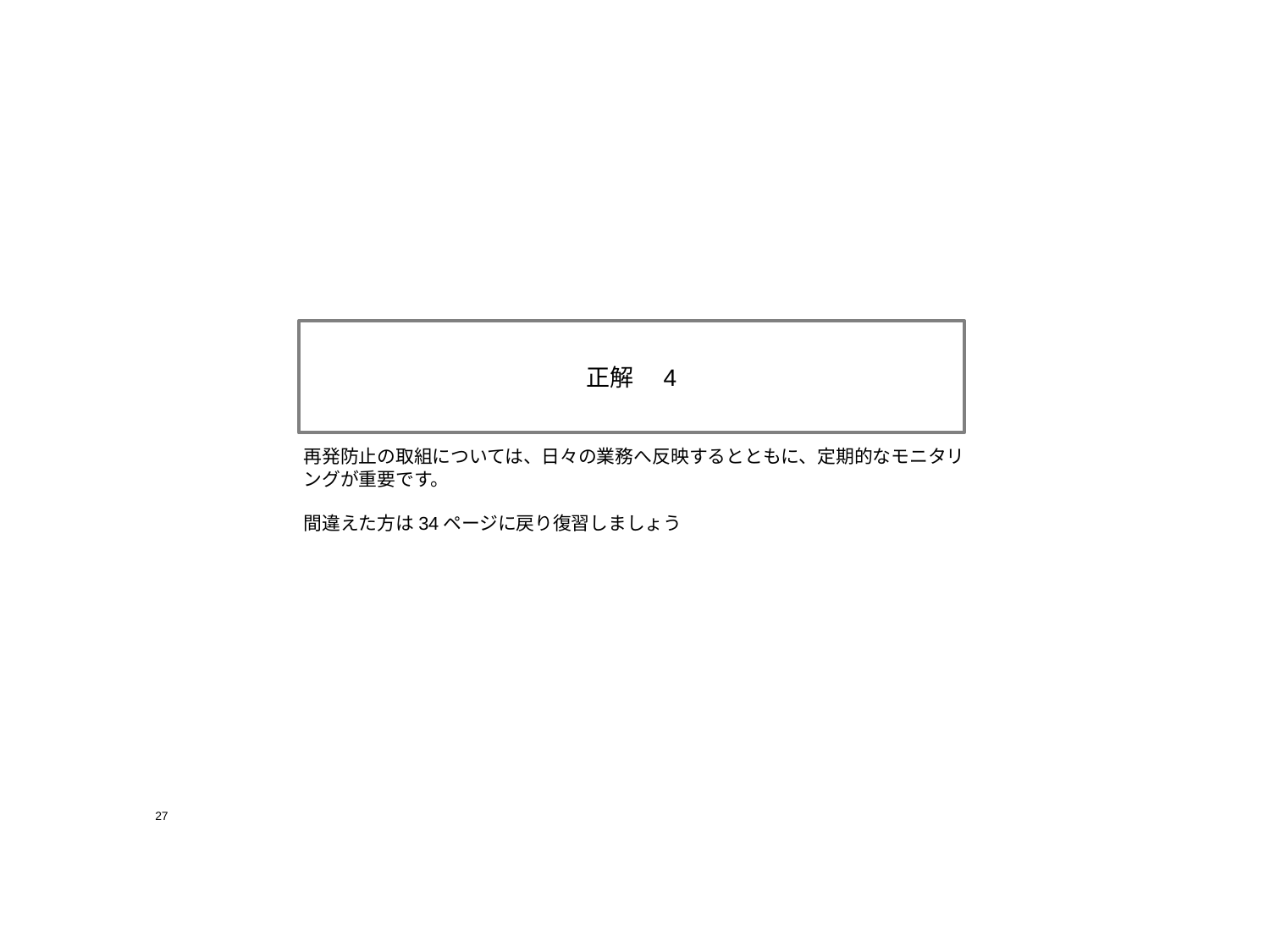

正解　4
再発防止の取組については、日々の業務へ反映するとともに、定期的なモニタリングが重要です。

間違えた方は34ページに戻り復習しましょう

27